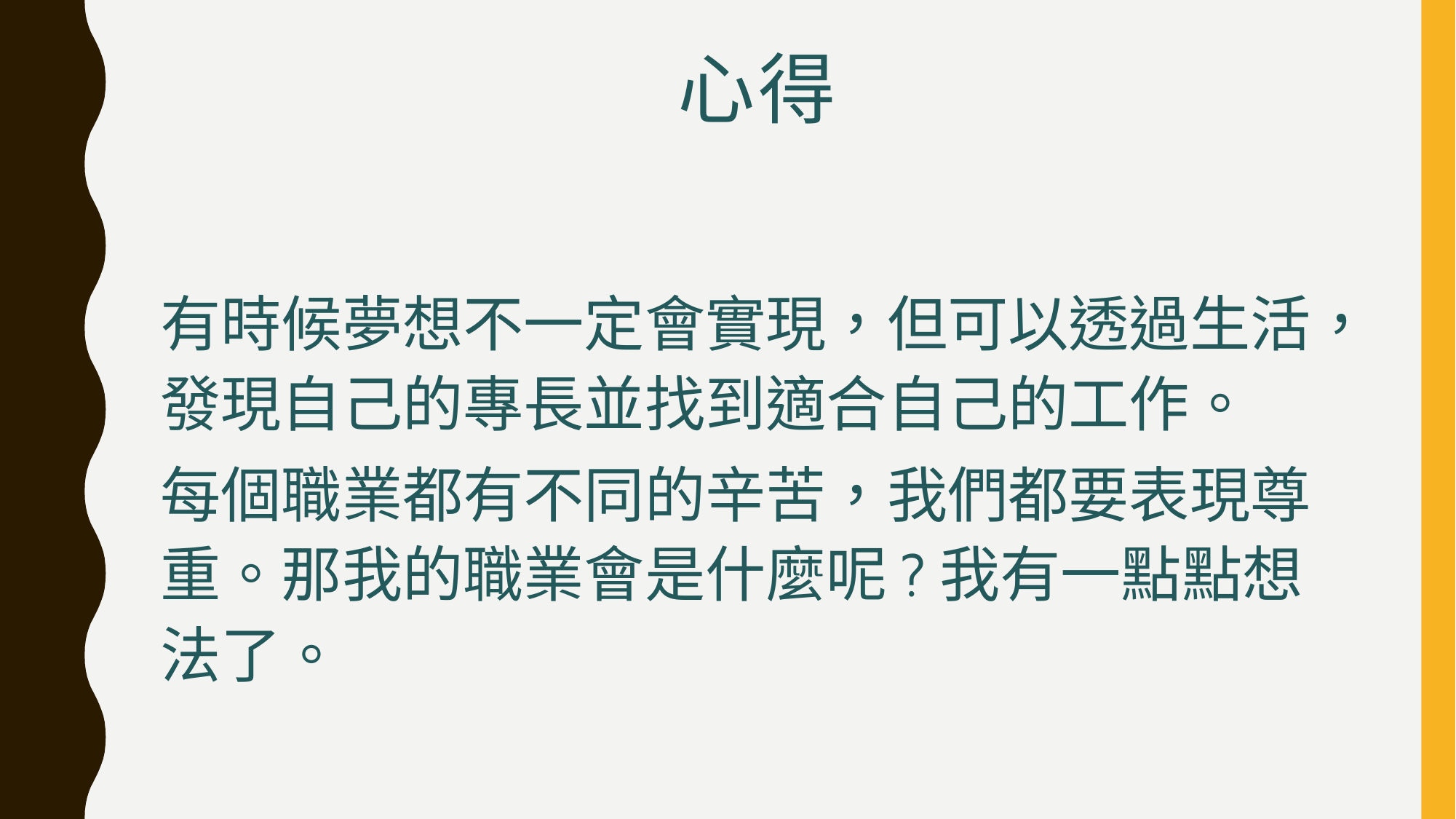

# 心得
有時候夢想不一定會實現，但可以透過生活，發現自己的專長並找到適合自己的工作。
每個職業都有不同的辛苦，我們都要表現尊重。那我的職業會是什麼呢?我有一點點想法了。